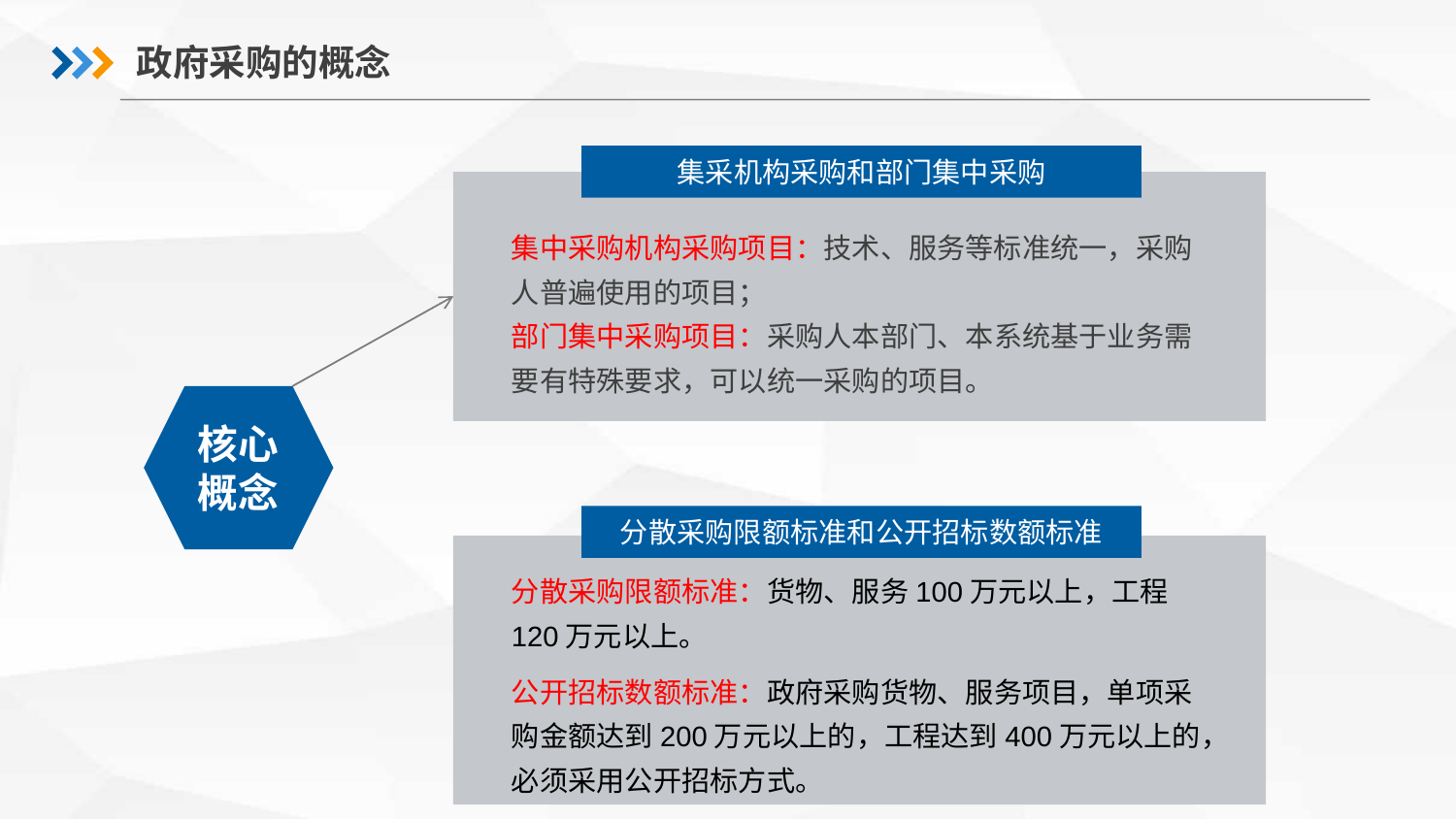

政府采购的概念

集采机构采购和部门集中采购

集中采购机构采购项目：技术、服务等标准统一，采购人普遍使用的项目；
部门集中采购项目：采购人本部门、本系统基于业务需要有特殊要求，可以统一采购的项目。
核心概念
分散采购限额标准和公开招标数额标准

分散采购限额标准：货物、服务100万元以上，工程120万元以上。
公开招标数额标准：政府采购货物、服务项目，单项采购金额达到200万元以上的，工程达到400万元以上的，必须采用公开招标方式。
5